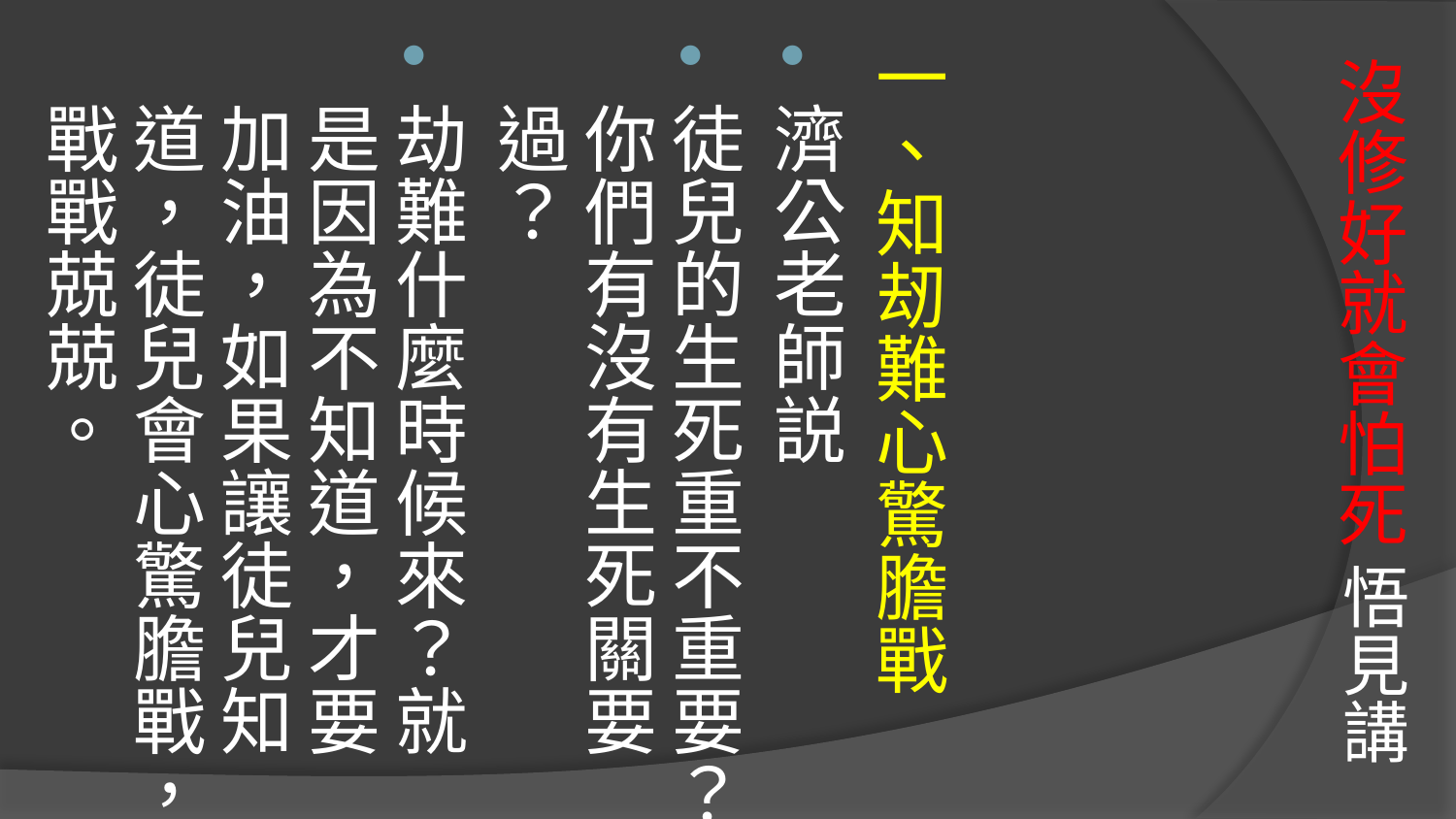

一、知刼難心驚膽戰
濟公老師説
徒兒的生死重不重要？你們有沒有生死關要過？
劫難什麼時候來？就是因為不知道，才要加油，如果讓徒兒知道，徒兒會心驚膽戰，戰戰兢兢。
# 沒修好就會怕死 悟見講